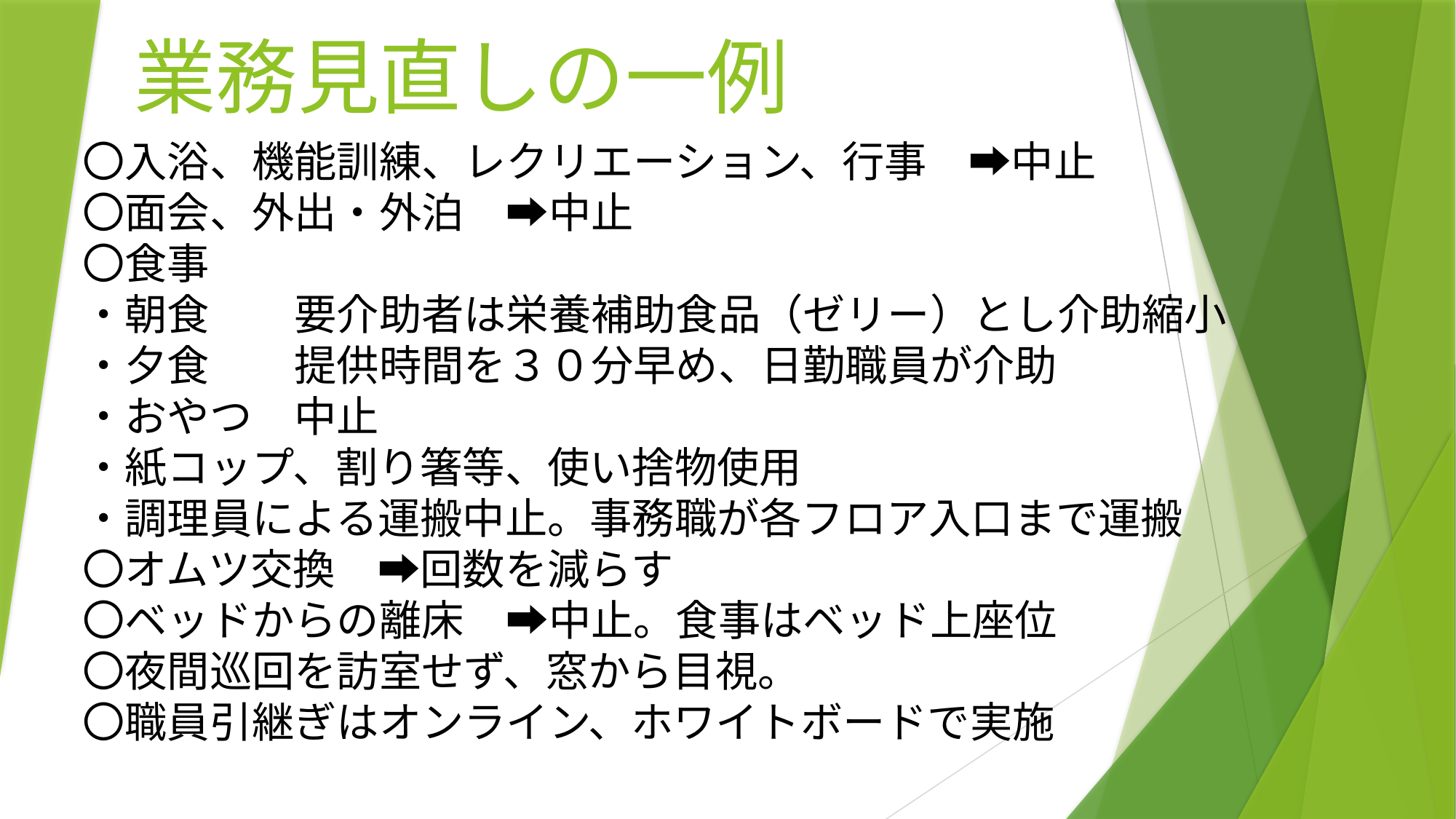

# 業務見直しの一例
〇入浴、機能訓練、レクリエーション、行事　➡中止
〇面会、外出・外泊　➡中止
〇食事
・朝食　　要介助者は栄養補助食品（ゼリー）とし介助縮小
・夕食　　提供時間を３０分早め、日勤職員が介助
・おやつ　中止
・紙コップ、割り箸等、使い捨物使用
・調理員による運搬中止。事務職が各フロア入口まで運搬
〇オムツ交換　➡回数を減らす
〇ベッドからの離床　➡中止。食事はベッド上座位
〇夜間巡回を訪室せず、窓から目視。
〇職員引継ぎはオンライン、ホワイトボードで実施